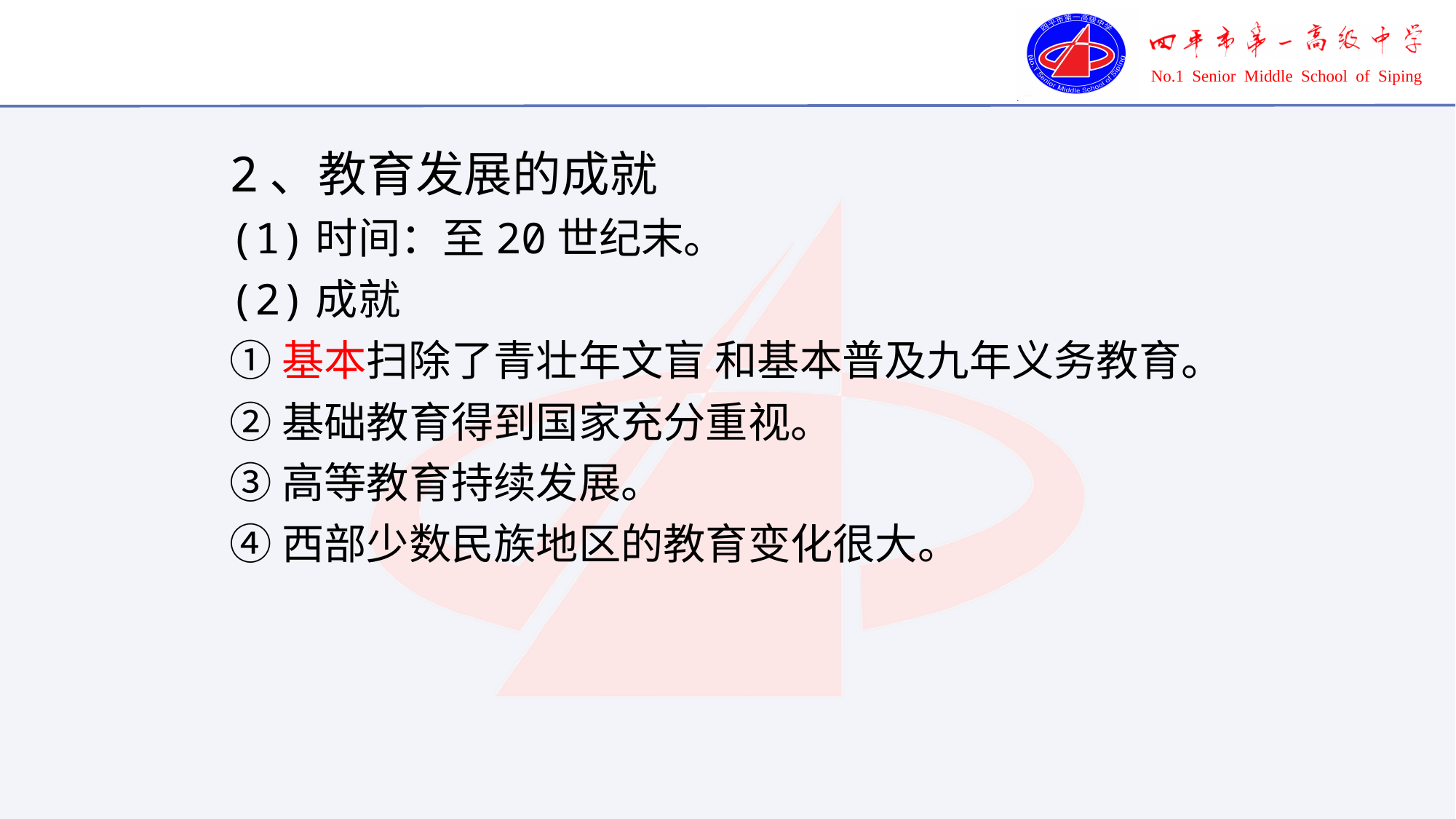

2、教育发展的成就
(1)时间：至20世纪末。
(2)成就
①基本扫除了青壮年文盲 和基本普及九年义务教育。
②基础教育得到国家充分重视。
③高等教育持续发展。
④西部少数民族地区的教育变化很大。